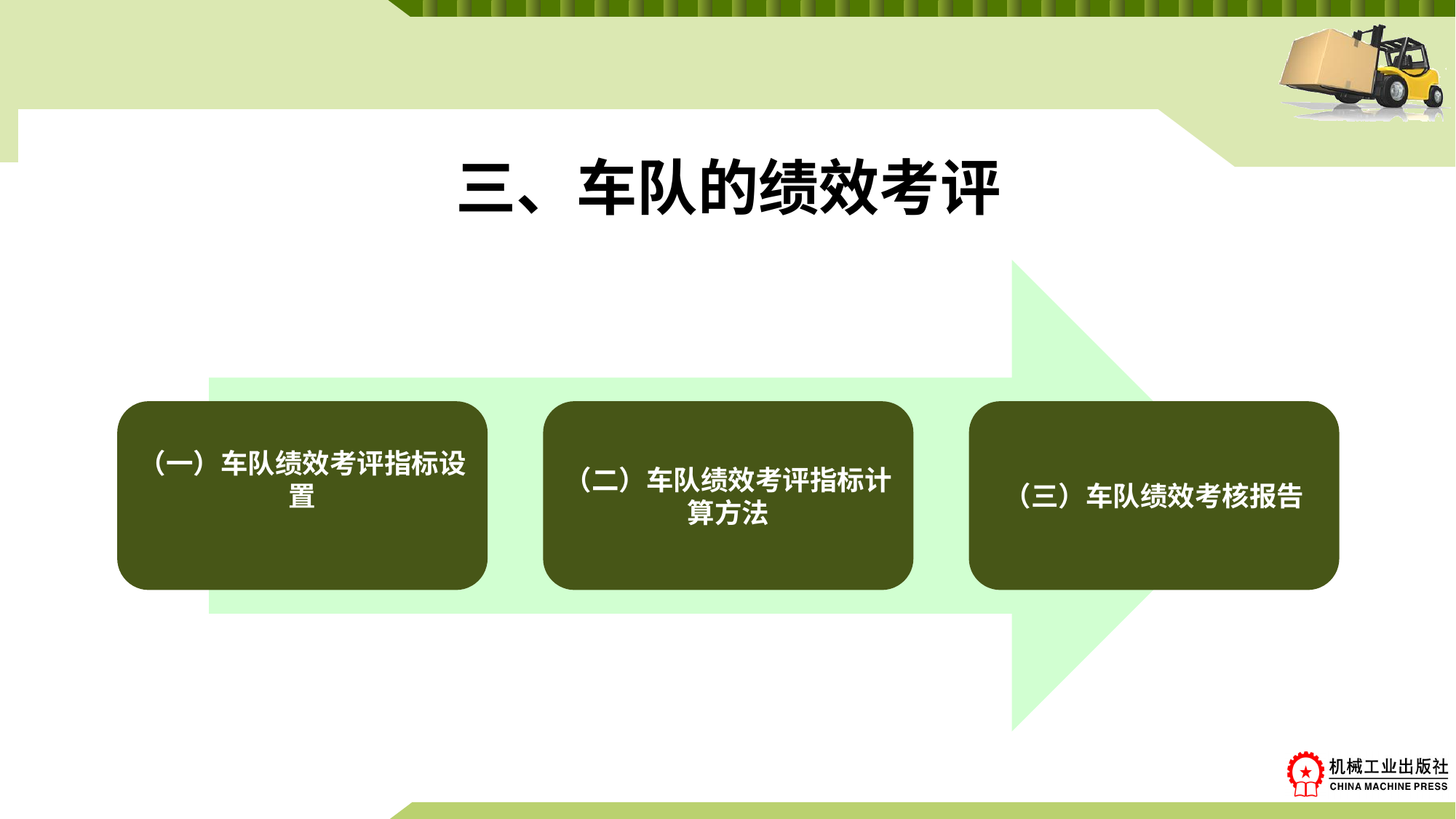

# 三、车队的绩效考评
（一）车队绩效考评指标设置
（二）车队绩效考评指标计算方法
（三）车队绩效考核报告